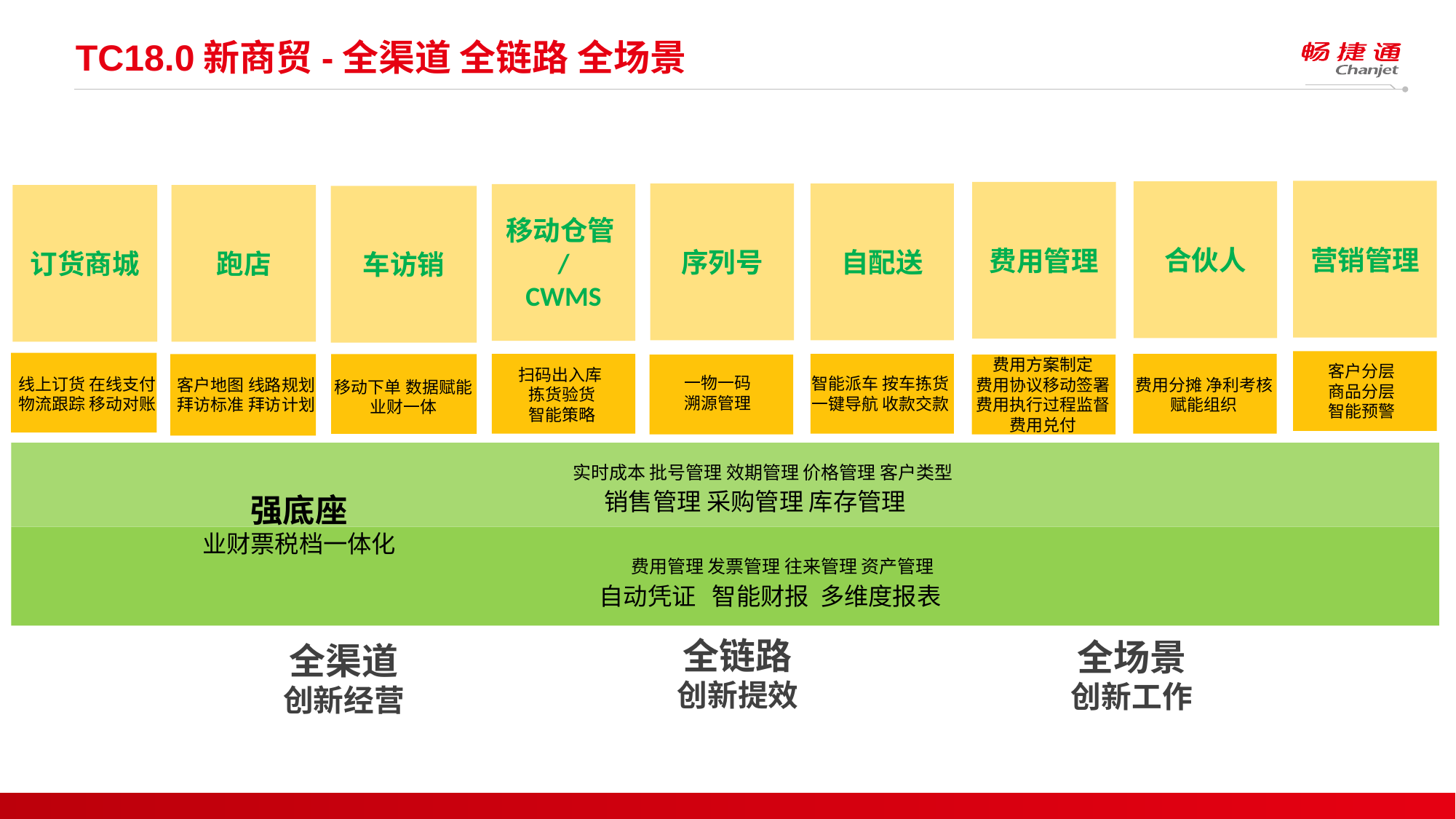

# TC18.0新商贸-全渠道 全链路 全场景
营销管理
合伙人
费用管理
序列号
自配送
移动仓管/
CWMS
订货商城
跑店
车访销
费用方案制定
费用协议移动签署
费用执行过程监督
费用兑付

客户分层
商品分层
智能预警
扫码出入库
拣货验货
智能策略
一物一码
溯源管理
智能派车 按车拣货
一键导航 收款交款
线上订货 在线支付
物流跟踪 移动对账
客户地图 线路规划
拜访标准 拜访计划
费用分摊 净利考核
赋能组织
移动下单 数据赋能
业财一体

实时成本 批号管理 效期管理 价格管理 客户类型
销售管理 采购管理 库存管理
强底座
业财票税档一体化

费用管理 发票管理 往来管理 资产管理
自动凭证   智能财报  多维度报表
全链路
创新提效
全场景
创新工作
全渠道
创新经营